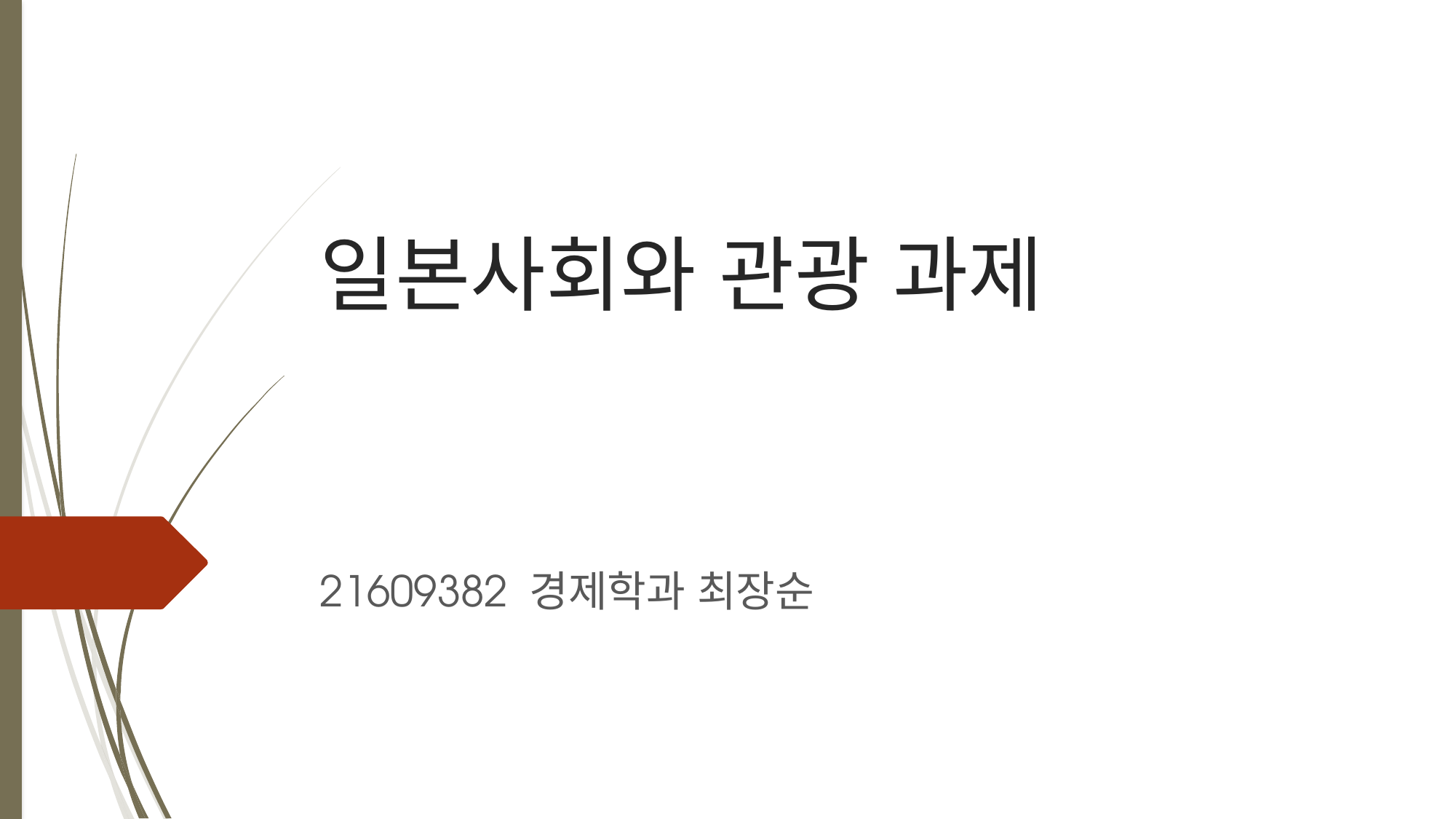

# 일본사회와 관광 과제
21609382 경제학과 최장순